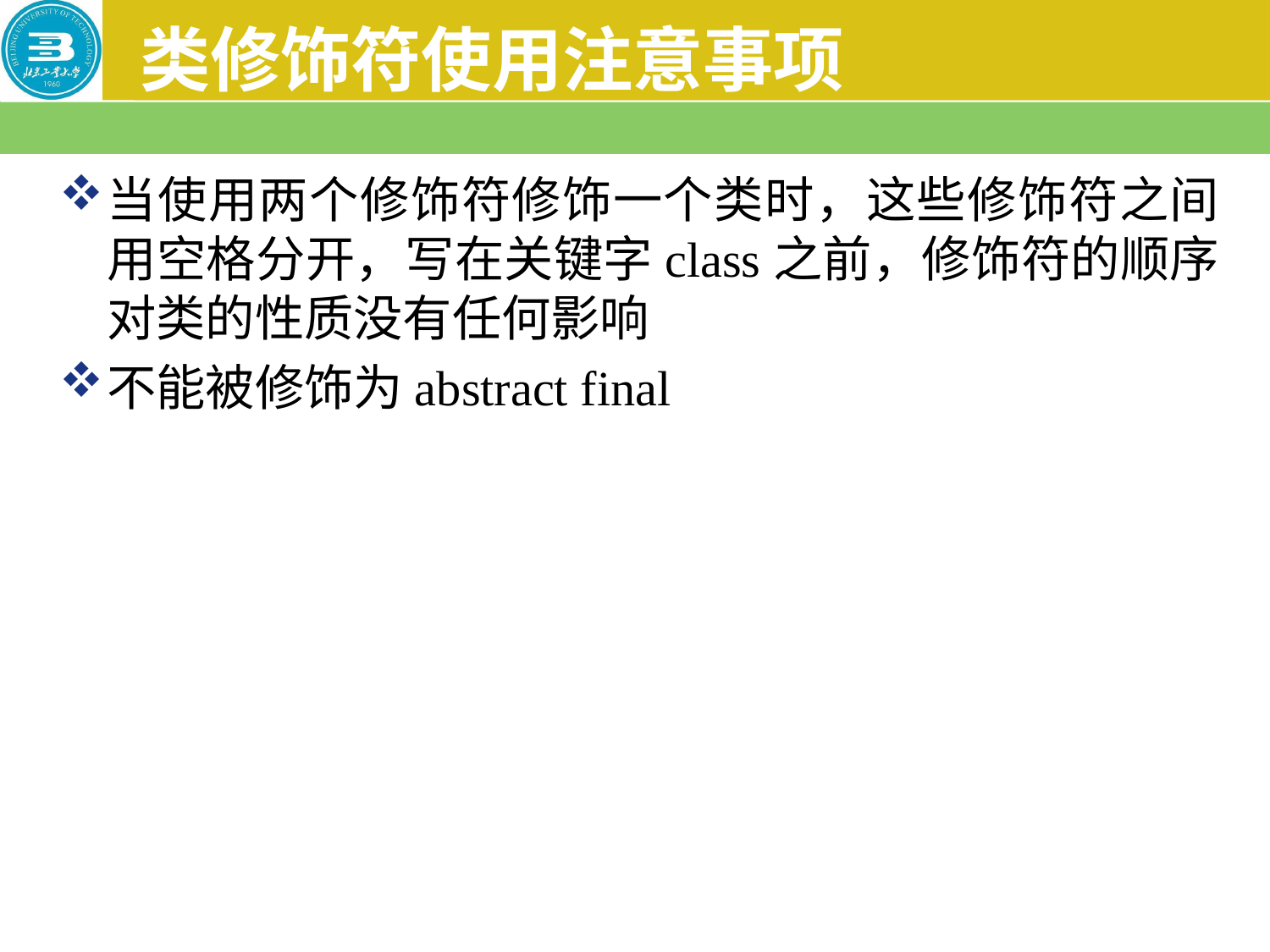

# 类修饰符使用注意事项
当使用两个修饰符修饰一个类时，这些修饰符之间用空格分开，写在关键字class之前，修饰符的顺序对类的性质没有任何影响
不能被修饰为abstract final